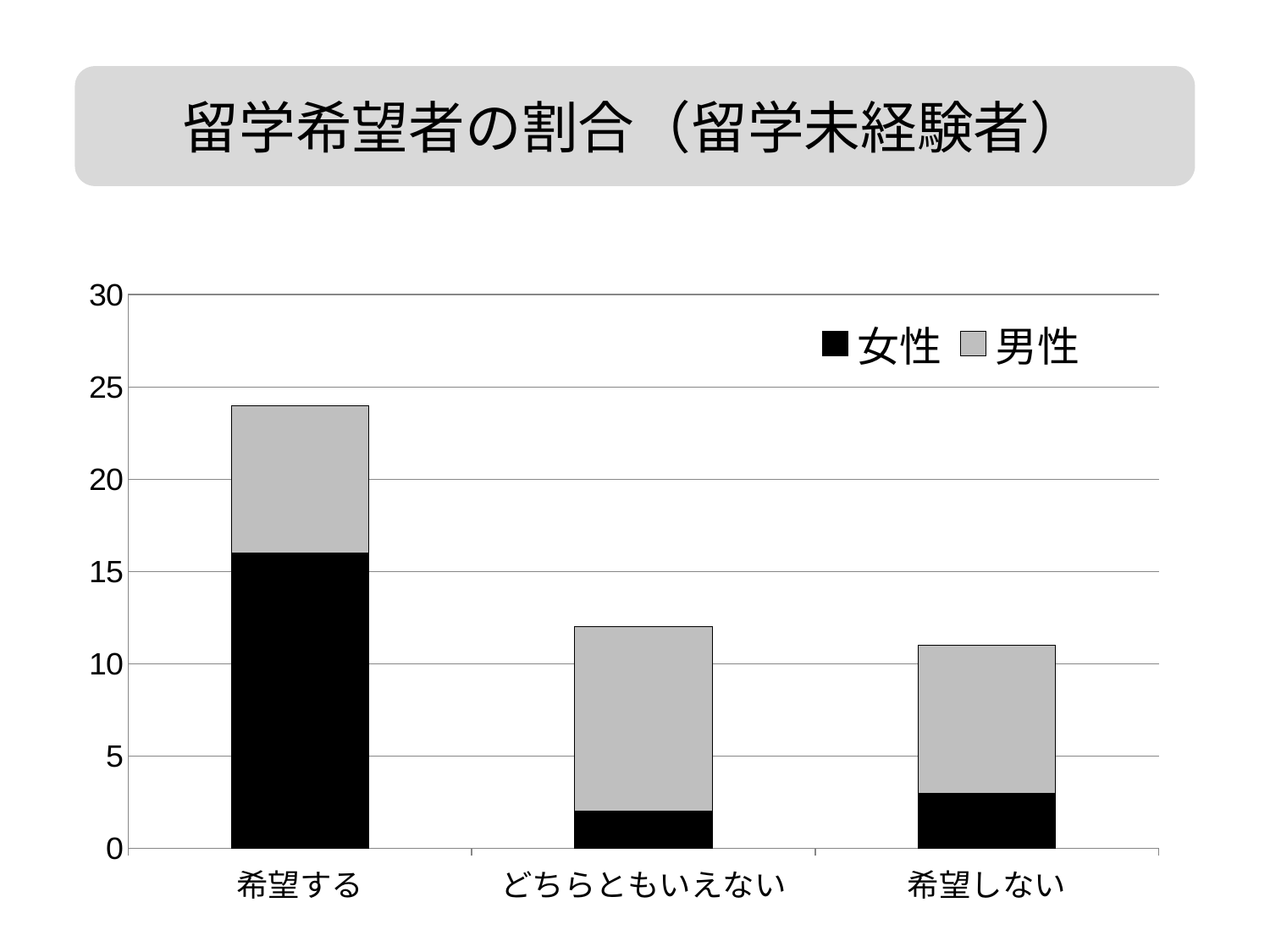

留学希望者の割合（留学未経験者）

### Chart

| Category | 女性 | 男性 |
|---|---|---|
| 希望する | 16.0 | 8.0 |
| どちらともいえない | 2.0 | 10.0 |
| 希望しない | 3.0 | 8.0 |